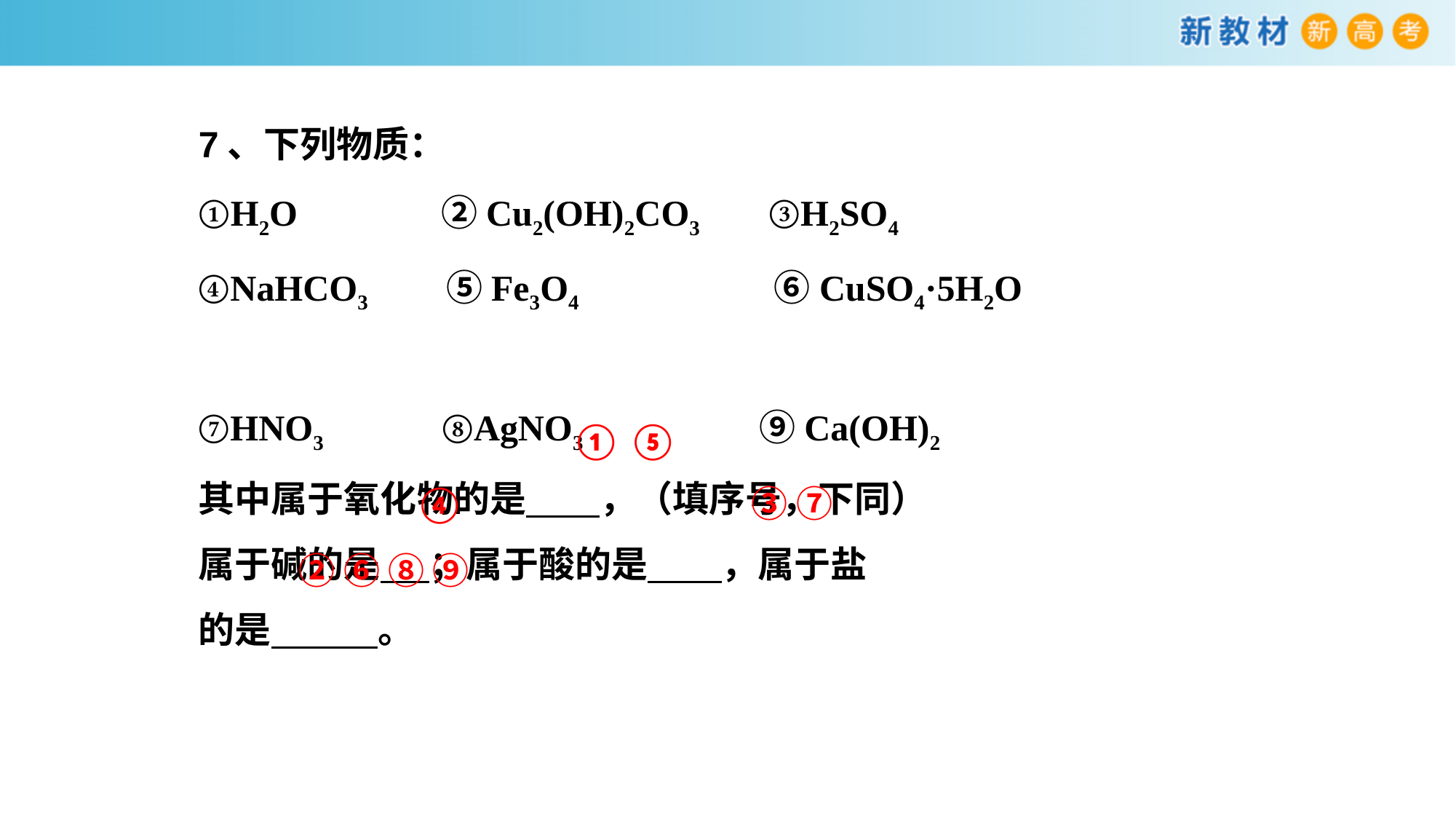

7、下列物质：
①H2O　            ②Cu2(OH)2CO3        ③H2SO4
④NaHCO3　    ⑤Fe3O4   　               ⑥CuSO4·5H2O
⑦HNO3             ⑧AgNO3　                ⑨Ca(OH)2
其中属于氧化物的是         ，（填序号，下同）
属于碱的是      ；属于酸的是         ，属于盐
的是             。
① ⑤
 ④
 ③ ⑦
 ② ⑥ ⑧ ⑨